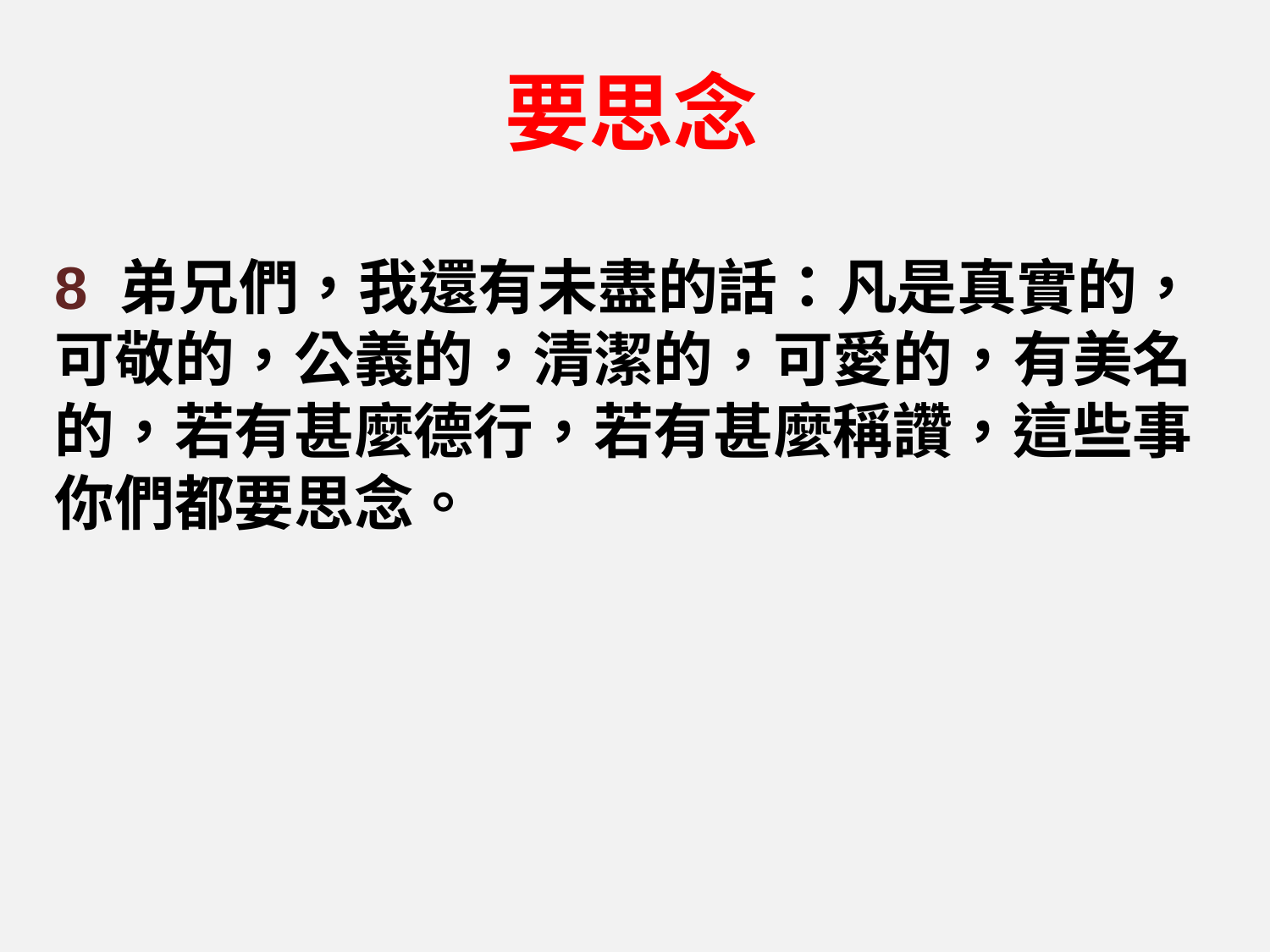

要思念
8 弟兄們，我還有未盡的話：凡是真實的，可敬的，公義的，清潔的，可愛的，有美名的，若有甚麼德行，若有甚麼稱讚，這些事你們都要思念。